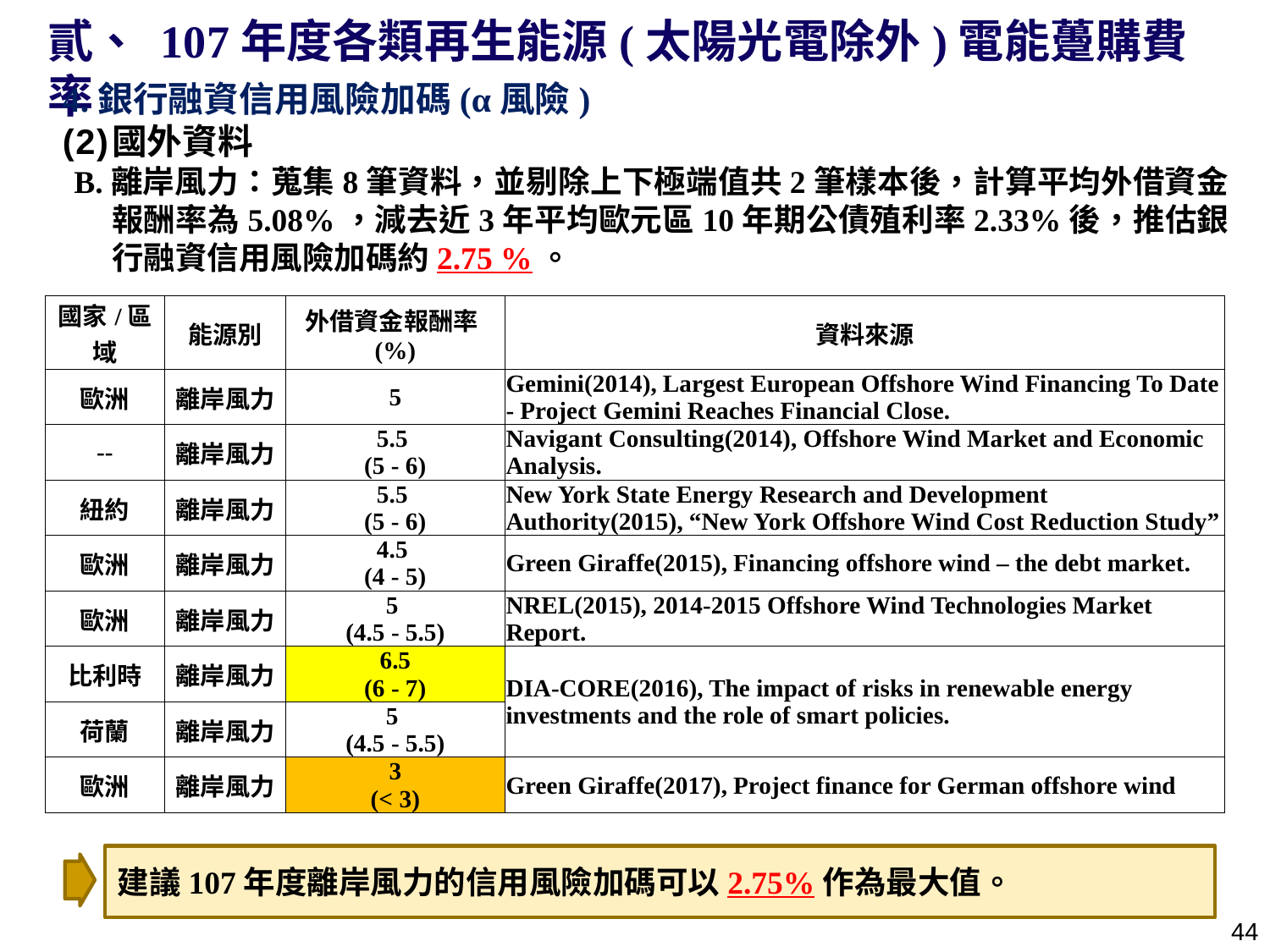

貳、 107年度各類再生能源(太陽光電除外)電能躉購費率
4.銀行融資信用風險加碼(α風險)
國外資料
B.離岸風力：蒐集8筆資料，並剔除上下極端值共2筆樣本後，計算平均外借資金報酬率為5.08%，減去近3年平均歐元區10年期公債殖利率2.33%後，推估銀行融資信用風險加碼約2.75 %。

| 國家/區域 | 能源別 | 外借資金報酬率(%) | 資料來源 |
| --- | --- | --- | --- |
| 歐洲 | 離岸風力 | 5 | Gemini(2014), Largest European Offshore Wind Financing To Date - Project Gemini Reaches Financial Close. |
| -- | 離岸風力 | 5.5 (5 - 6) | Navigant Consulting(2014), Offshore Wind Market and Economic Analysis. |
| 紐約 | 離岸風力 | 5.5 (5 - 6) | New York State Energy Research and Development Authority(2015), “New York Offshore Wind Cost Reduction Study” |
| 歐洲 | 離岸風力 | 4.5 (4 - 5) | Green Giraffe(2015), Financing offshore wind – the debt market. |
| 歐洲 | 離岸風力 | 5 (4.5 - 5.5) | NREL(2015), 2014-2015 Offshore Wind Technologies Market Report. |
| 比利時 | 離岸風力 | 6.5 (6 - 7) | DIA-CORE(2016), The impact of risks in renewable energy investments and the role of smart policies. |
| 荷蘭 | 離岸風力 | 5 (4.5 - 5.5) |  |
| 歐洲 | 離岸風力 | 3 (< 3) | Green Giraffe(2017), Project finance for German offshore wind |
建議107年度離岸風力的信用風險加碼可以2.75%作為最大值。

44